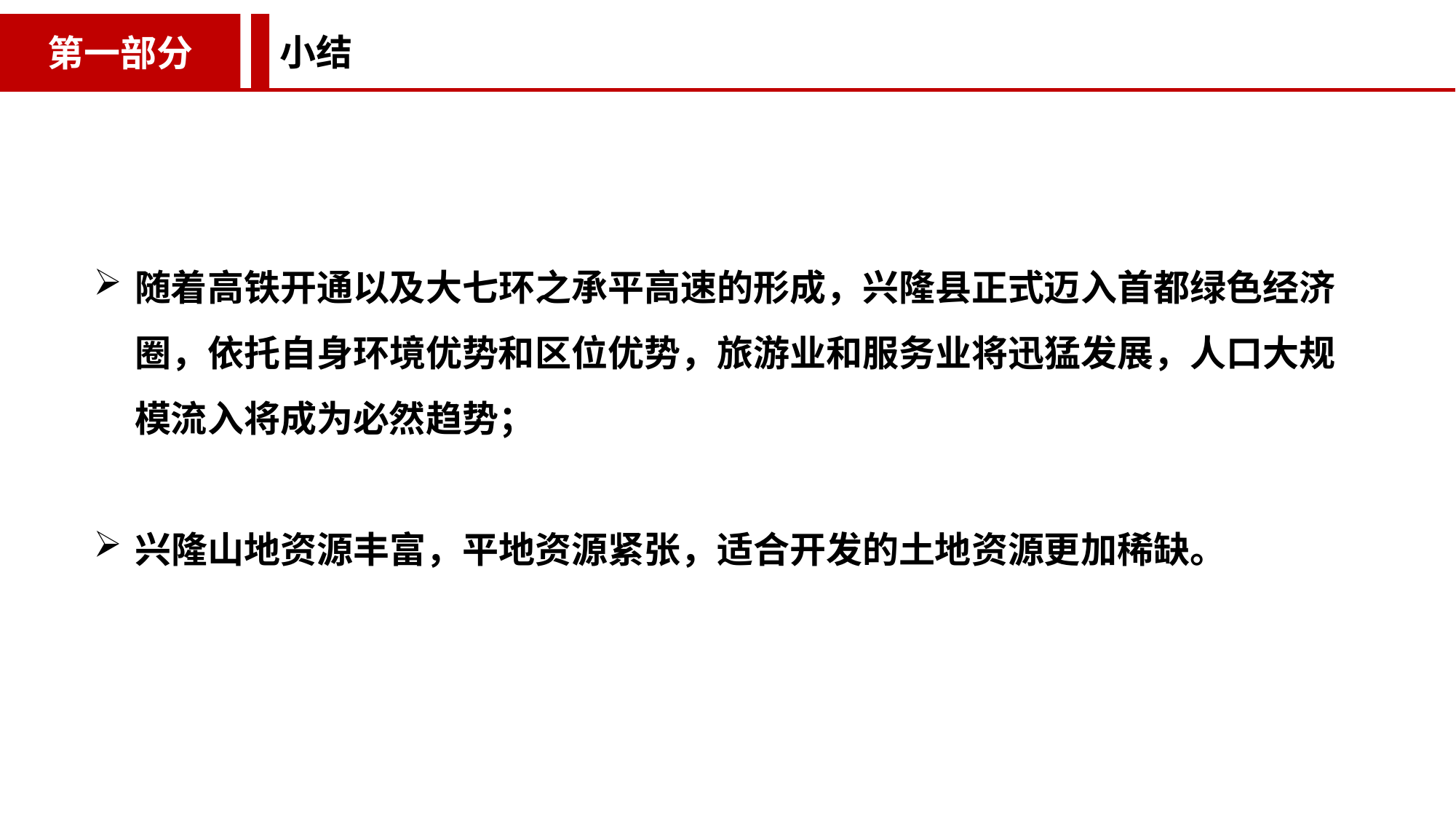

第一部分

小结
随着高铁开通以及大七环之承平高速的形成，兴隆县正式迈入首都绿色经济圈，依托自身环境优势和区位优势，旅游业和服务业将迅猛发展，人口大规模流入将成为必然趋势；

兴隆山地资源丰富，平地资源紧张，适合开发的土地资源更加稀缺。